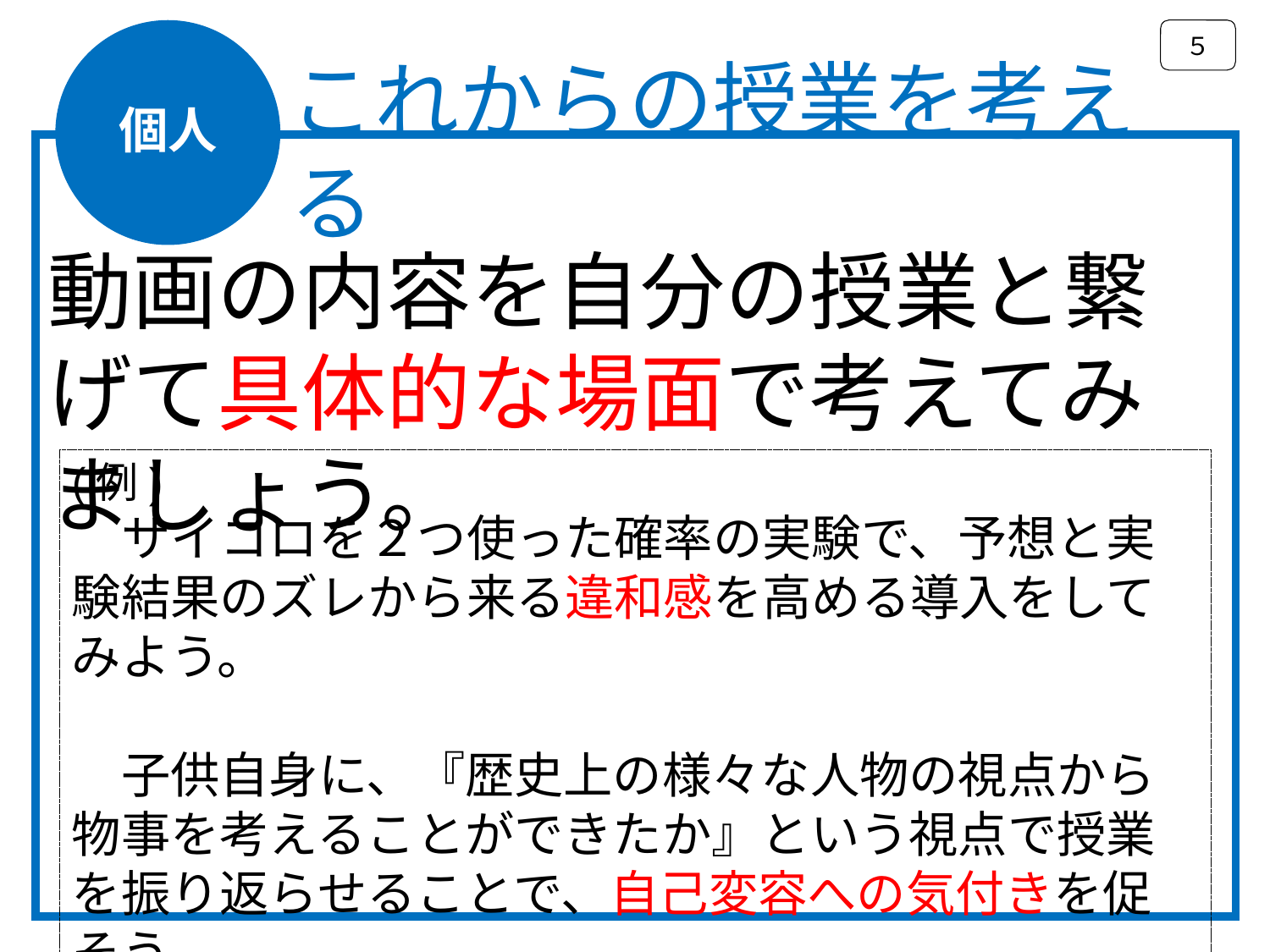

５
これからの授業を考える
個人

動画の内容を自分の授業と繋げて具体的な場面で考えてみましょう。
(例)
　サイコロを２つ使った確率の実験で、予想と実験結果のズレから来る違和感を高める導入をしてみよう。

　子供自身に、『歴史上の様々な人物の視点から物事を考えることができたか』という視点で授業を振り返らせることで、自己変容への気付きを促そう。